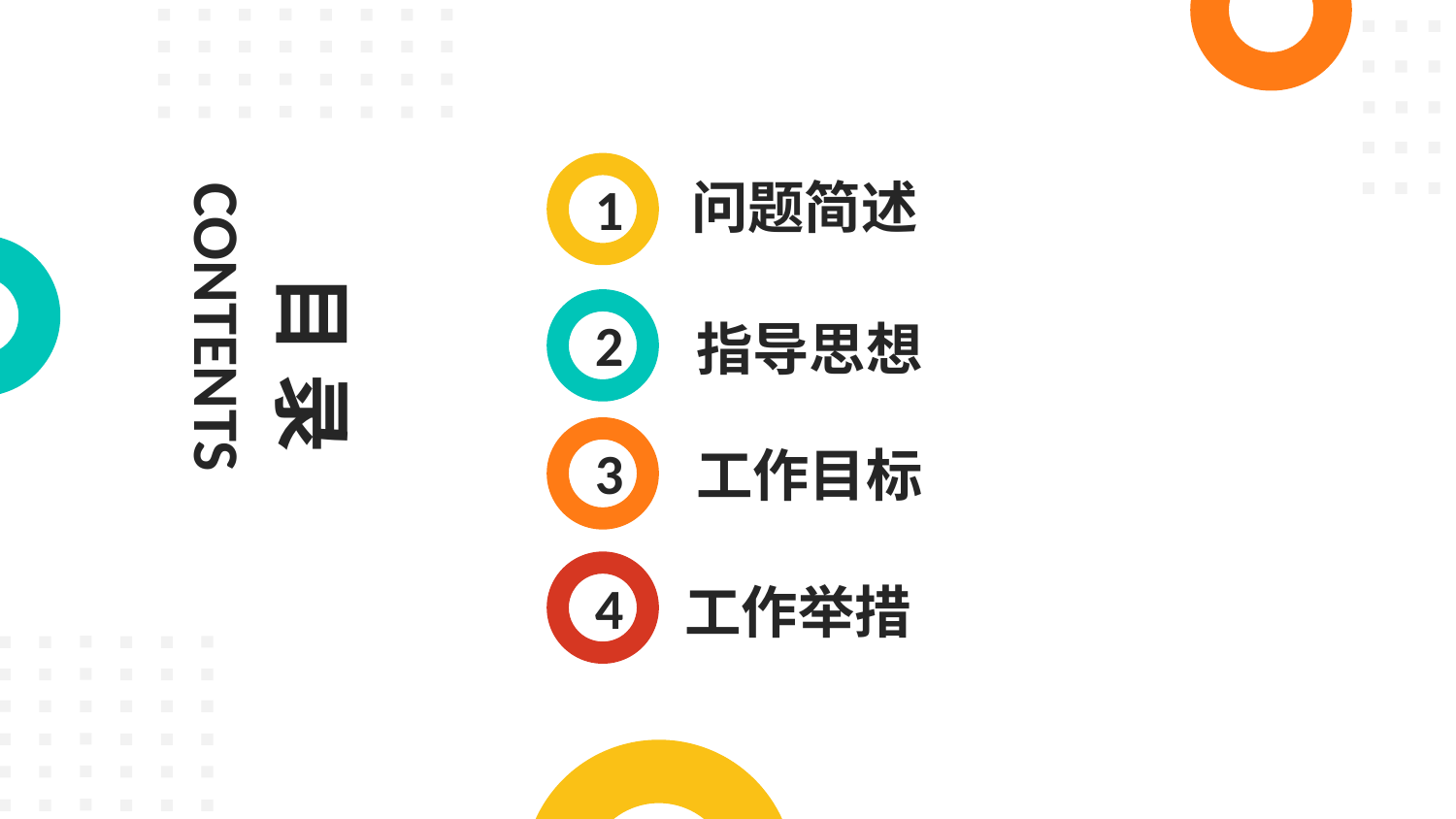

1
问题简述
CONTENTS

目 录

2
指导思想

3
工作目标

4
工作举措